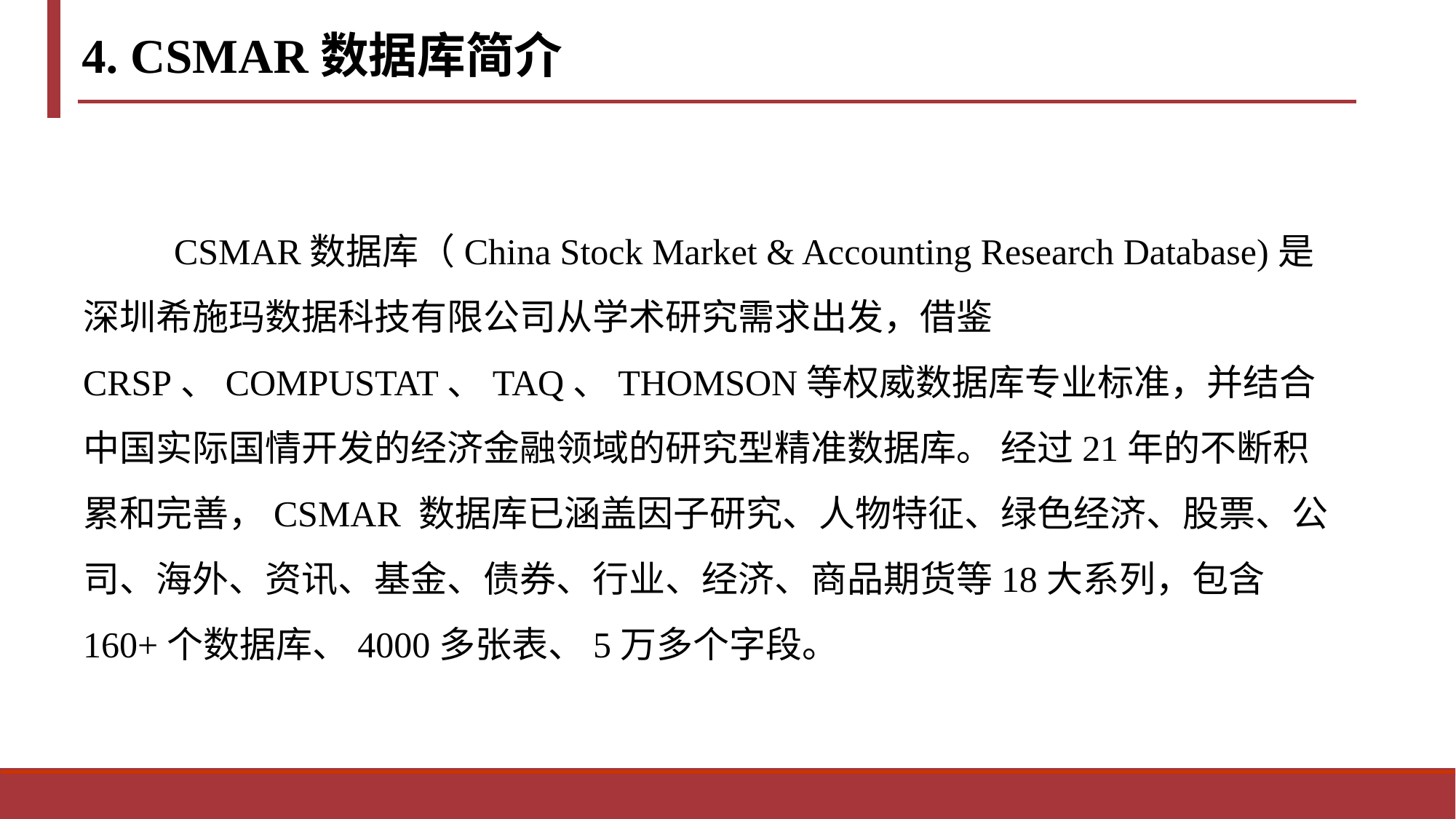

4. CSMAR数据库简介
          CSMAR数据库（China Stock Market & Accounting Research Database)是深圳希施玛数据科技有限公司从学术研究需求出发，借鉴CRSP、COMPUSTAT、TAQ、THOMSON等权威数据库专业标准，并结合中国实际国情开发的经济金融领域的研究型精准数据库。 经过21年的不断积累和完善，CSMAR 数据库已涵盖因子研究、人物特征、绿色经济、股票、公司、海外、资讯、基金、债券、行业、经济、商品期货等18大系列，包含160+个数据库、4000多张表、5万多个字段。